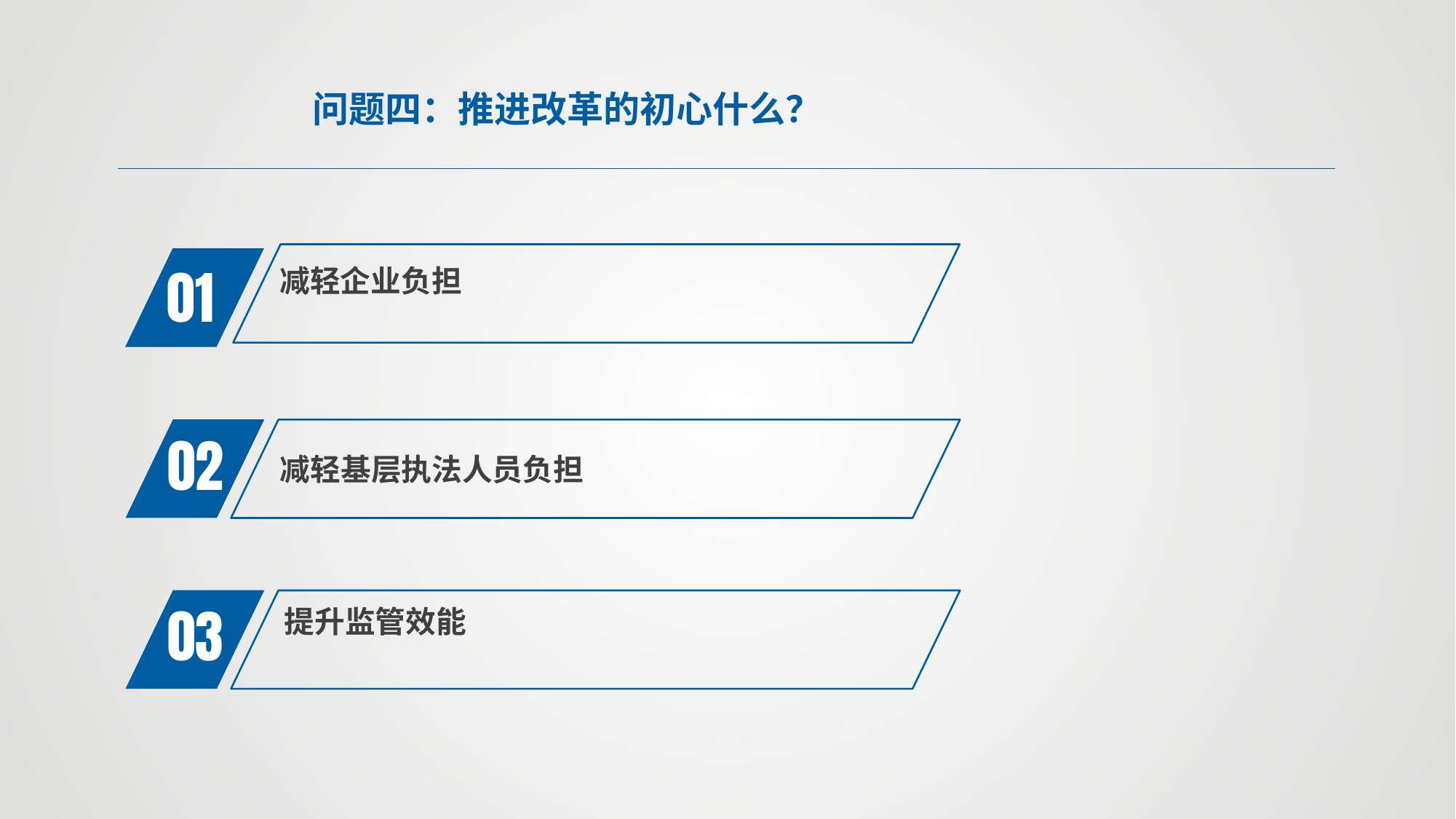

问题四：推进改革的初心什么？

减轻企业负担

01

02

减轻基层执法人员负担

03

提升监管效能